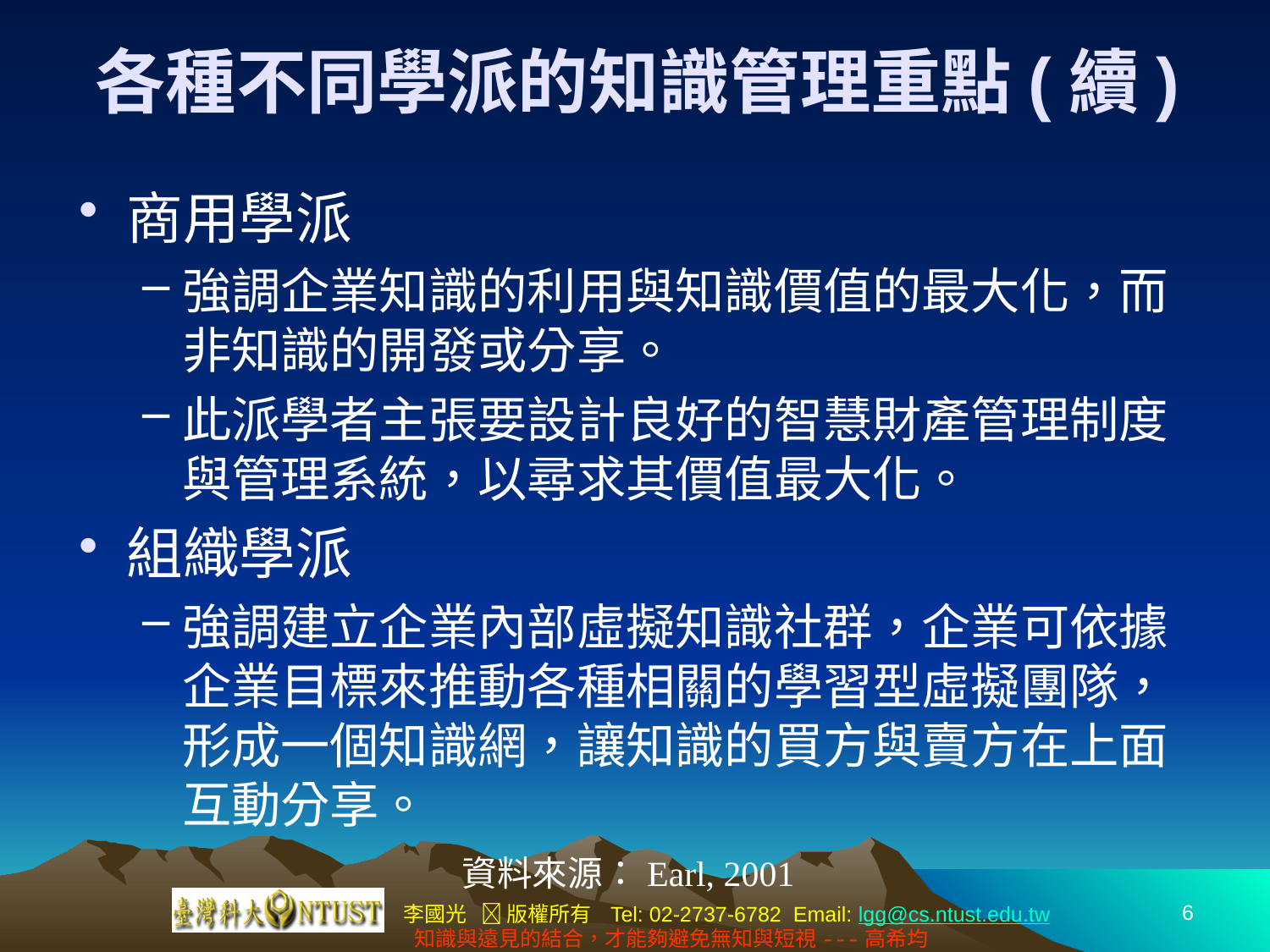

# 各種不同學派的知識管理重點(續)
商用學派
強調企業知識的利用與知識價值的最大化，而非知識的開發或分享。
此派學者主張要設計良好的智慧財產管理制度與管理系統，以尋求其價值最大化。
組織學派
強調建立企業內部虛擬知識社群，企業可依據企業目標來推動各種相關的學習型虛擬團隊，形成一個知識網，讓知識的買方與賣方在上面互動分享。
資料來源：Earl, 2001
6